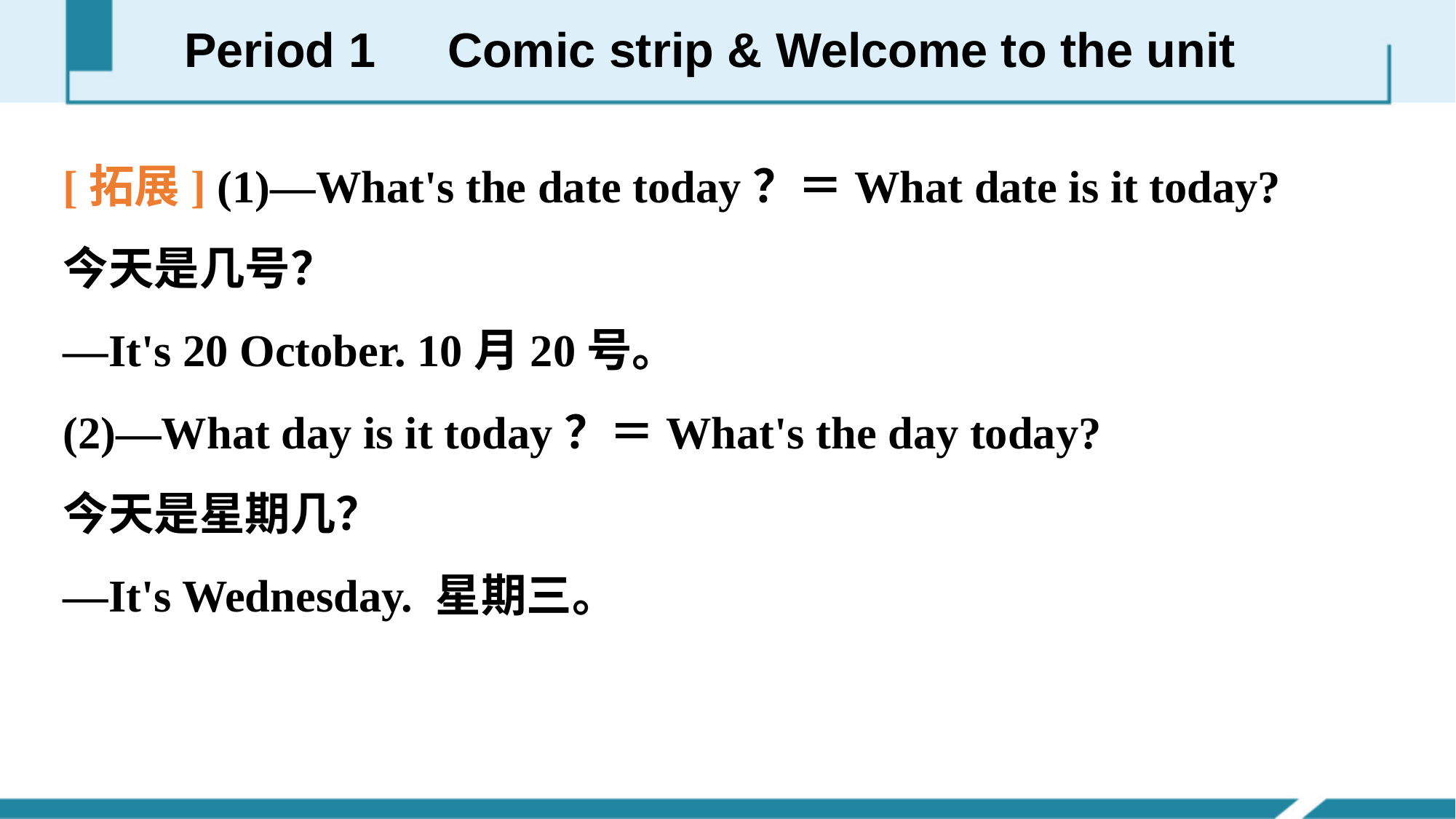

Period 1　Comic strip & Welcome to the unit
[拓展] (1)—What's the date today？＝What date is it today?
今天是几号？
—It's 20 October. 10月20号。
(2)—What day is it today？＝What's the day today?
今天是星期几？
—It's Wednesday. 星期三。